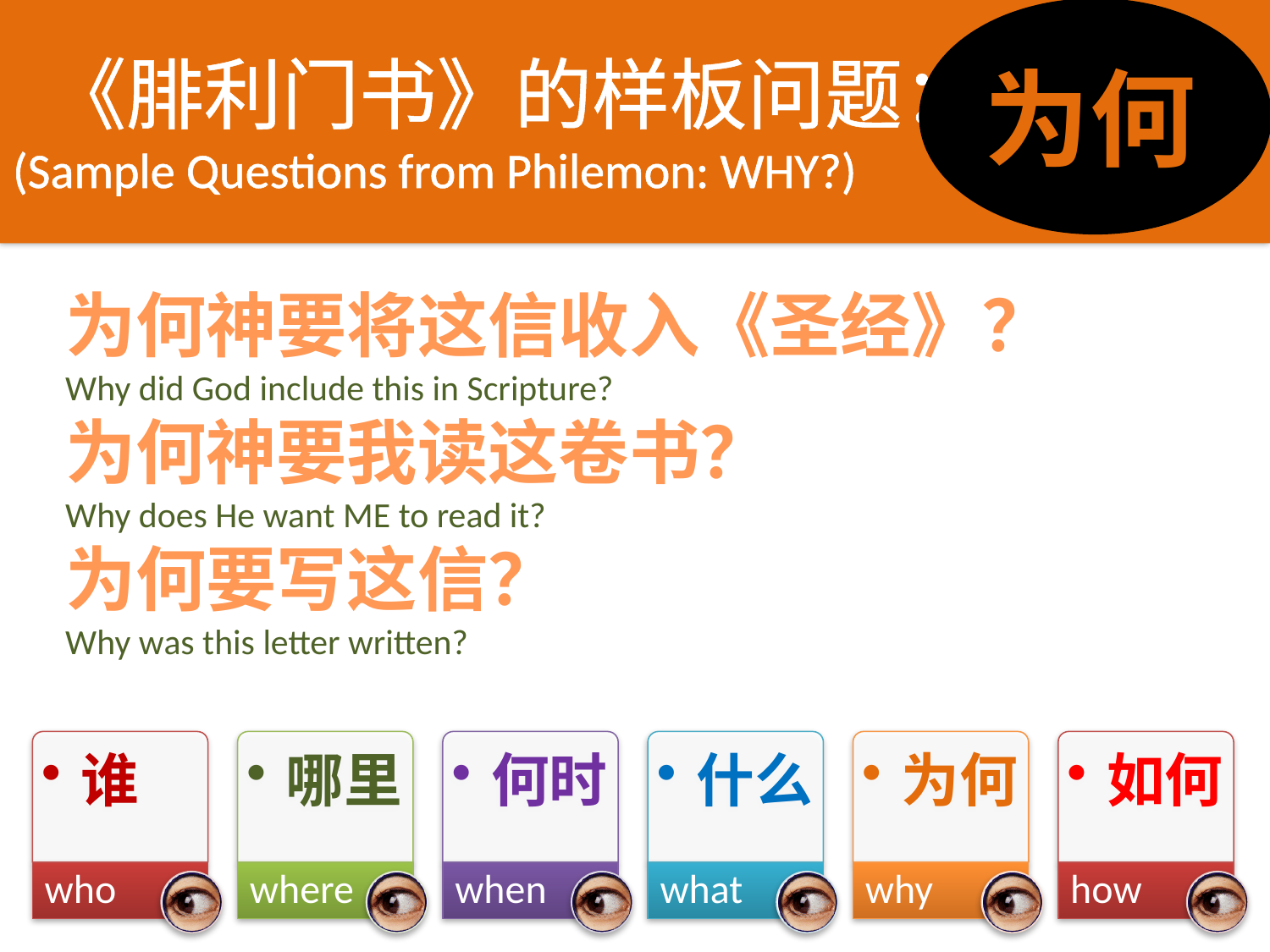

《腓利门书》的样板问题：
(Sample Questions from Philemon: WHY?)
为何
#
为何神要将这信收入《圣经》？
Why did God include this in Scripture?
为何神要我读这卷书？
Why does He want ME to read it?
为何要写这信？
Why was this letter written?
谁
who
哪里
where
何时
when
什么
what
为何
why
如何
how